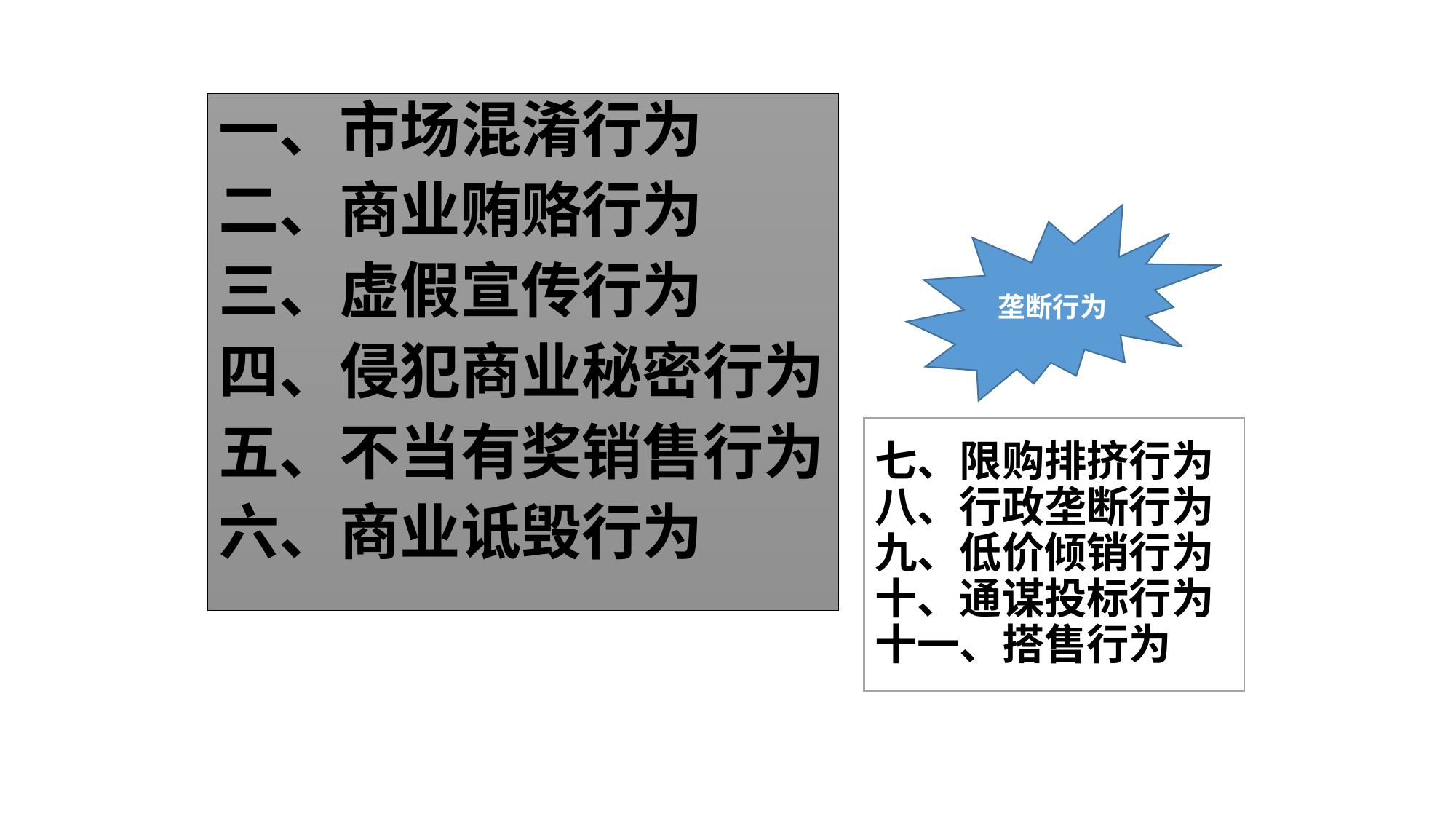

一、市场混淆行为
二、商业贿赂行为
三、虚假宣传行为
四、侵犯商业秘密行为
五、不当有奖销售行为
六、商业诋毁行为
垄断行为
# 七、限购排挤行为 八、行政垄断行为 九、低价倾销行为 十、通谋投标行为 十一、搭售行为